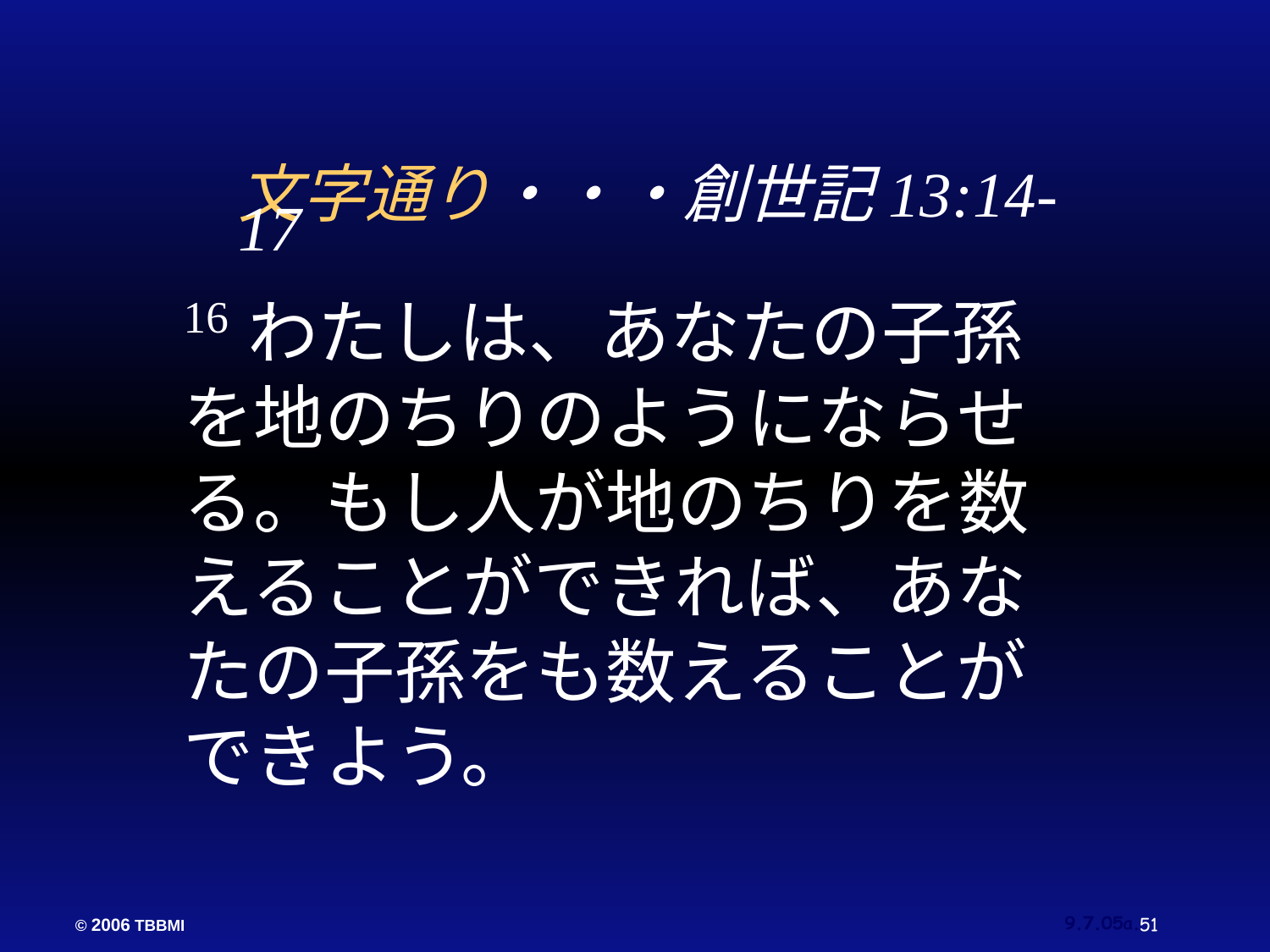

16わたしは、あなたの子孫を地のちりのようにならせる。もし人が地のちりを数えることができれば、あなたの子孫をも数えることができよう。

文字通り・・・創世記13:14-17
51